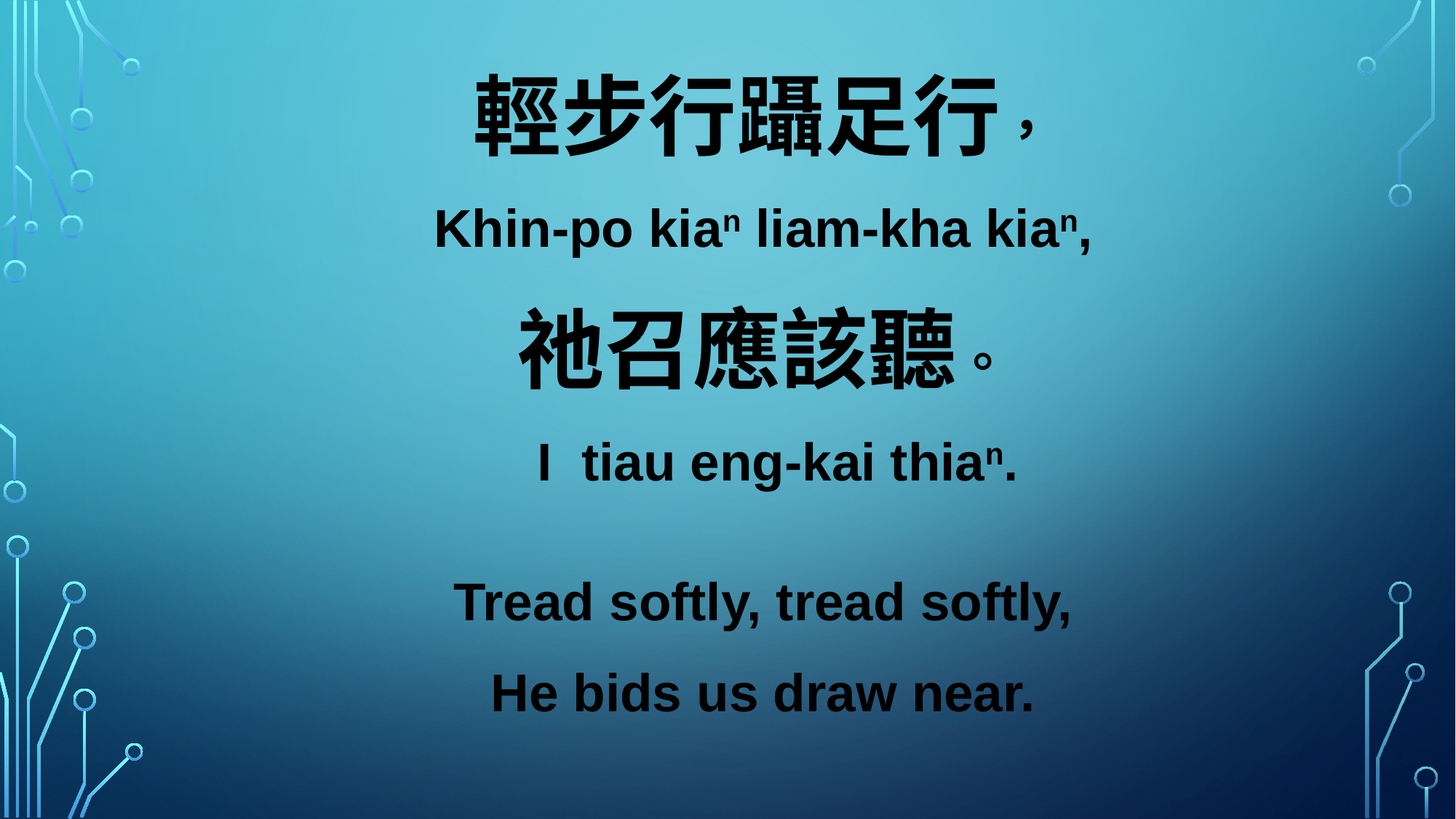

輕步行躡足行，
Khin-po kian liam-kha kian,
祂召應該聽。
  I  tiau eng-kai thian.

Tread softly, tread softly,
He bids us draw near.